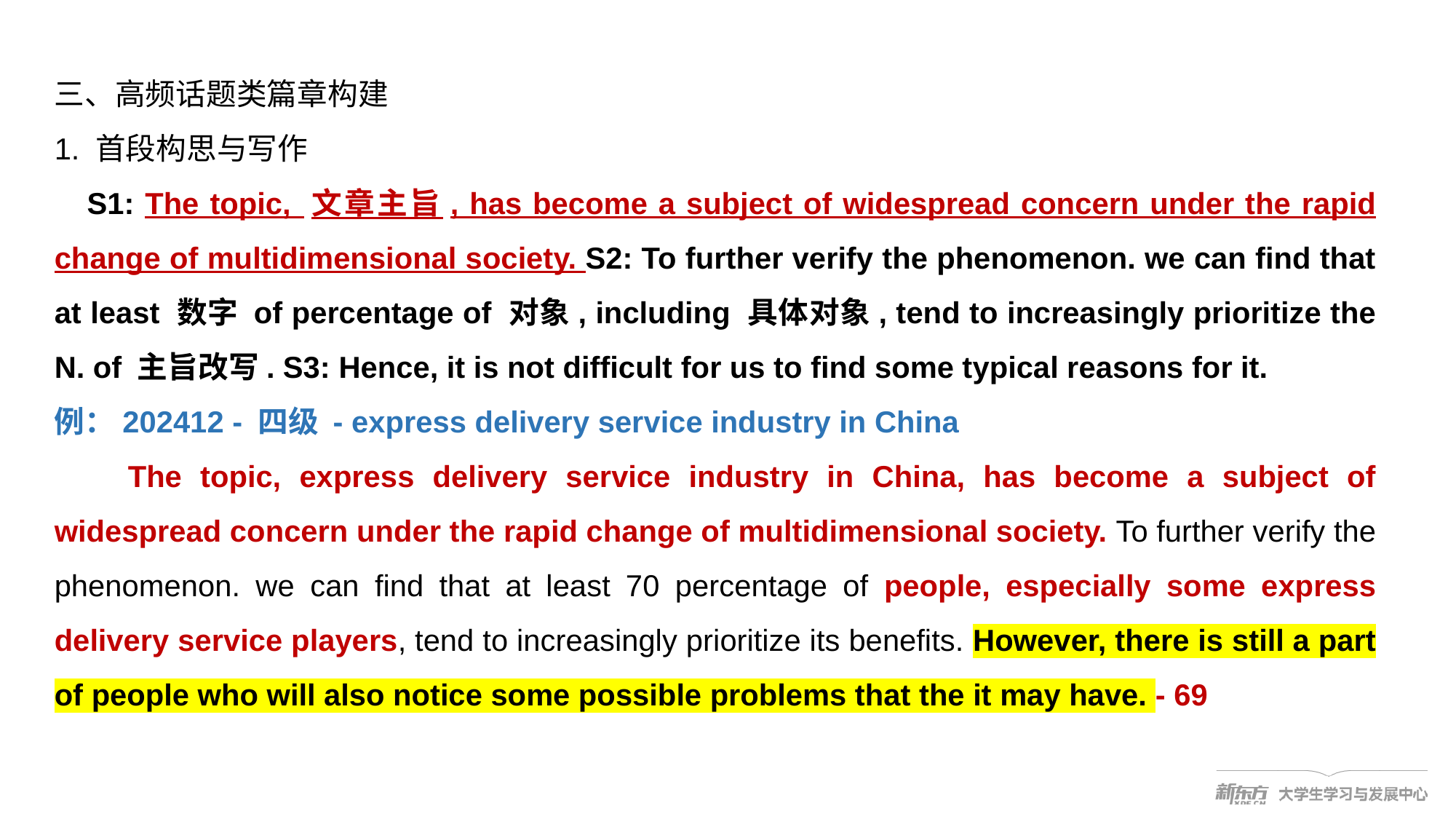

三、高频话题类篇章构建
1. 首段构思与写作
   S1: The topic, 文章主旨, has become a subject of widespread concern under the rapid change of multidimensional society. S2: To further verify the phenomenon. we can find that at least 数字 of percentage of 对象, including 具体对象, tend to increasingly prioritize the N. of 主旨改写. S3: Hence, it is not difficult for us to find some typical reasons for it.
例：202412 - 四级 - express delivery service industry in China
    The topic, express delivery service industry in China, has become a subject of widespread concern under the rapid change of multidimensional society. To further verify the phenomenon. we can find that at least 70 percentage of people, especially some express delivery service players, tend to increasingly prioritize its benefits. However, there is still a part of people who will also notice some possible problems that the it may have. - 69